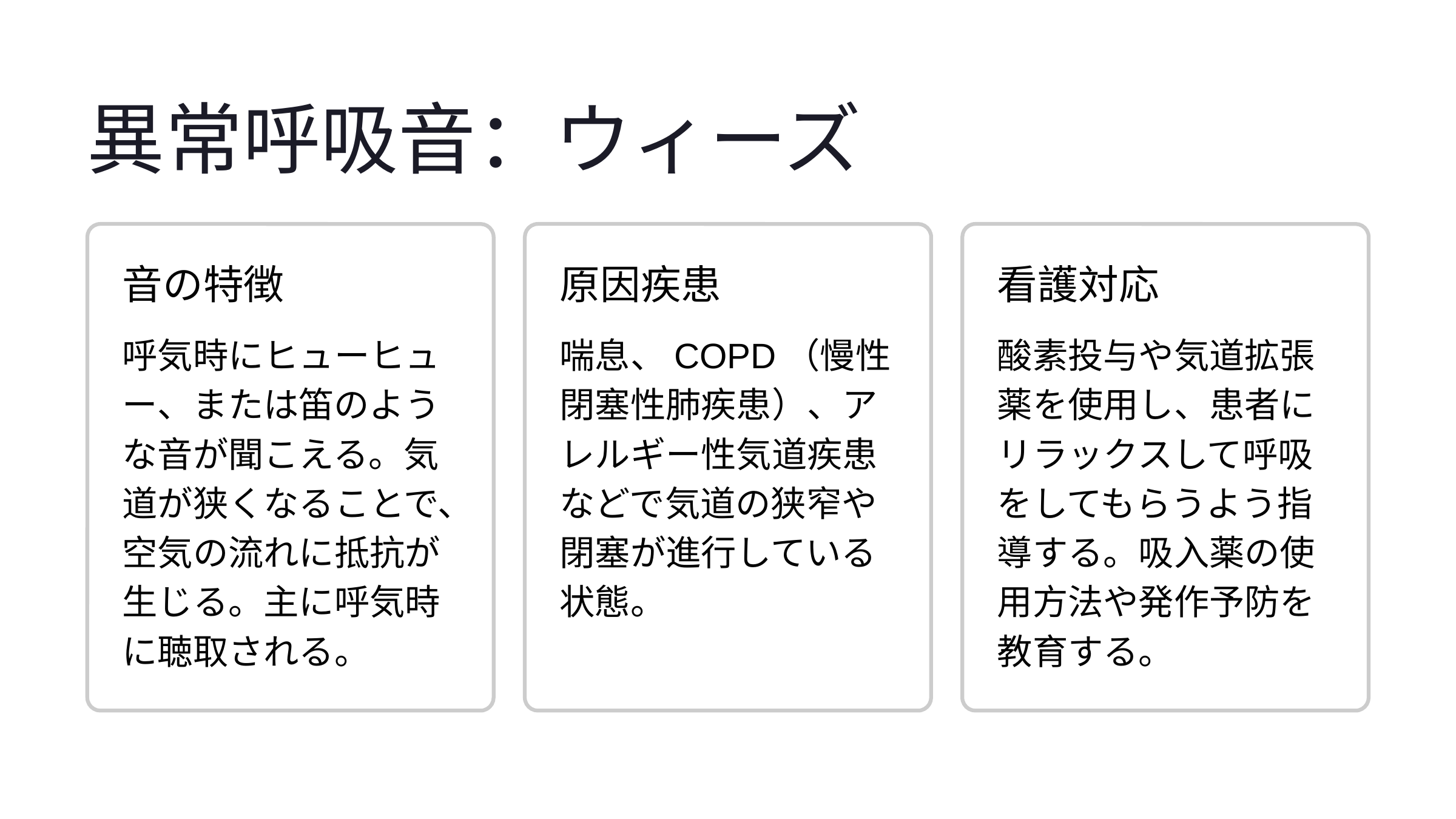

異常呼吸音：ウィーズ

音の特徴
原因疾患
看護対応
呼気時にヒューヒュー、または笛のような音が聞こえる。気道が狭くなることで、空気の流れに抵抗が生じる。主に呼気時に聴取される。
喘息、COPD（慢性閉塞性肺疾患）、アレルギー性気道疾患などで気道の狭窄や閉塞が進行している状態。
酸素投与や気道拡張薬を使用し、患者にリラックスして呼吸をしてもらうよう指導する。吸入薬の使用方法や発作予防を教育する。